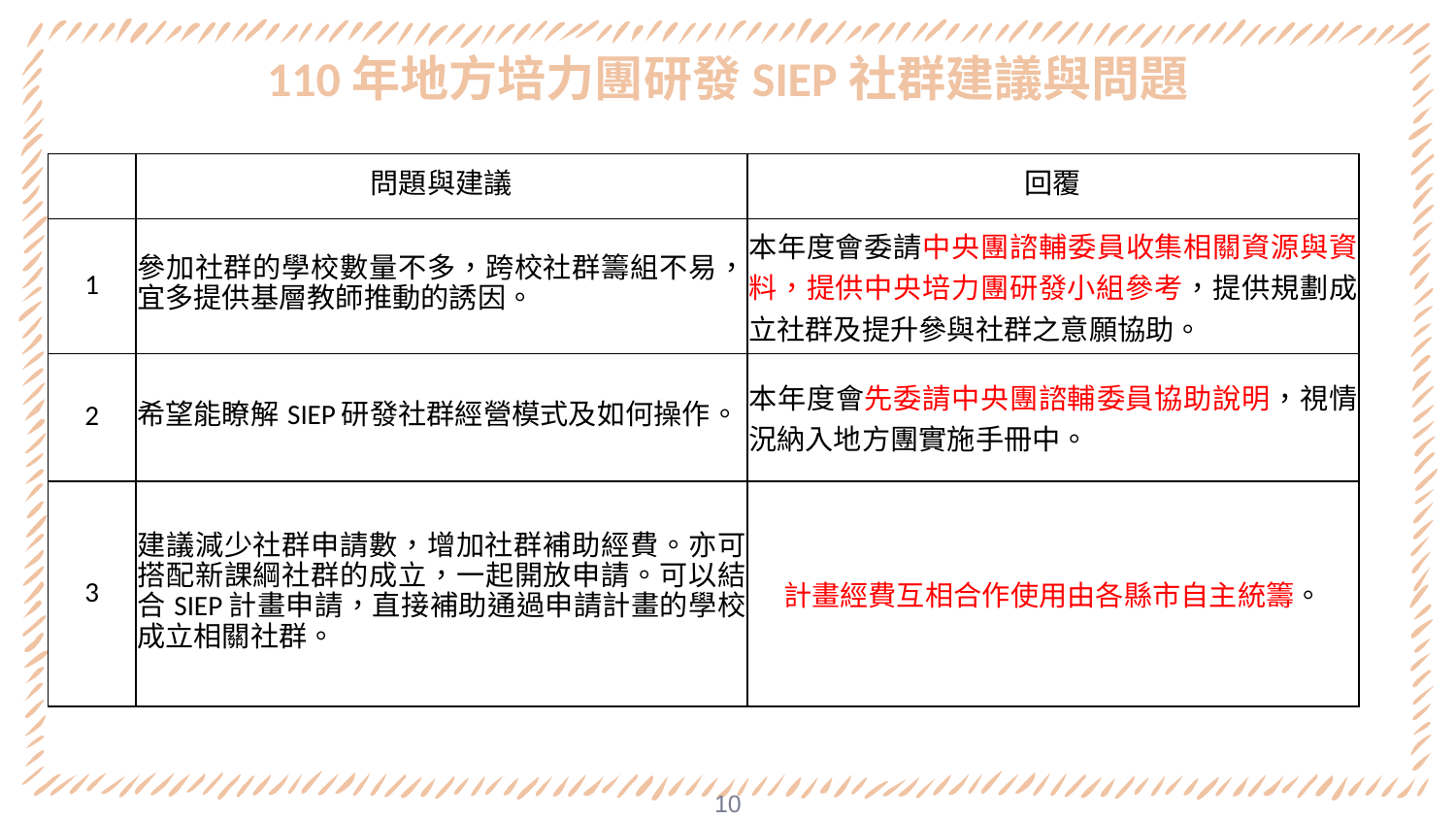

# 110年地方培力團研發SIEP社群建議與問題
|  | 問題與建議 | 回覆 |
| --- | --- | --- |
| 1 | 參加社群的學校數量不多，跨校社群籌組不易，宜多提供基層教師推動的誘因。 | 本年度會委請中央團諮輔委員收集相關資源與資料，提供中央培力團研發小組參考，提供規劃成立社群及提升參與社群之意願協助。 |
| 2 | 希望能瞭解SIEP研發社群經營模式及如何操作。 | 本年度會先委請中央團諮輔委員協助說明，視情況納入地方團實施手冊中。 |
| 3 | 建議減少社群申請數，增加社群補助經費。亦可搭配新課綱社群的成立，一起開放申請。可以結合SIEP計畫申請，直接補助通過申請計畫的學校成立相關社群。 | 計畫經費互相合作使用由各縣市自主統籌。 |
10